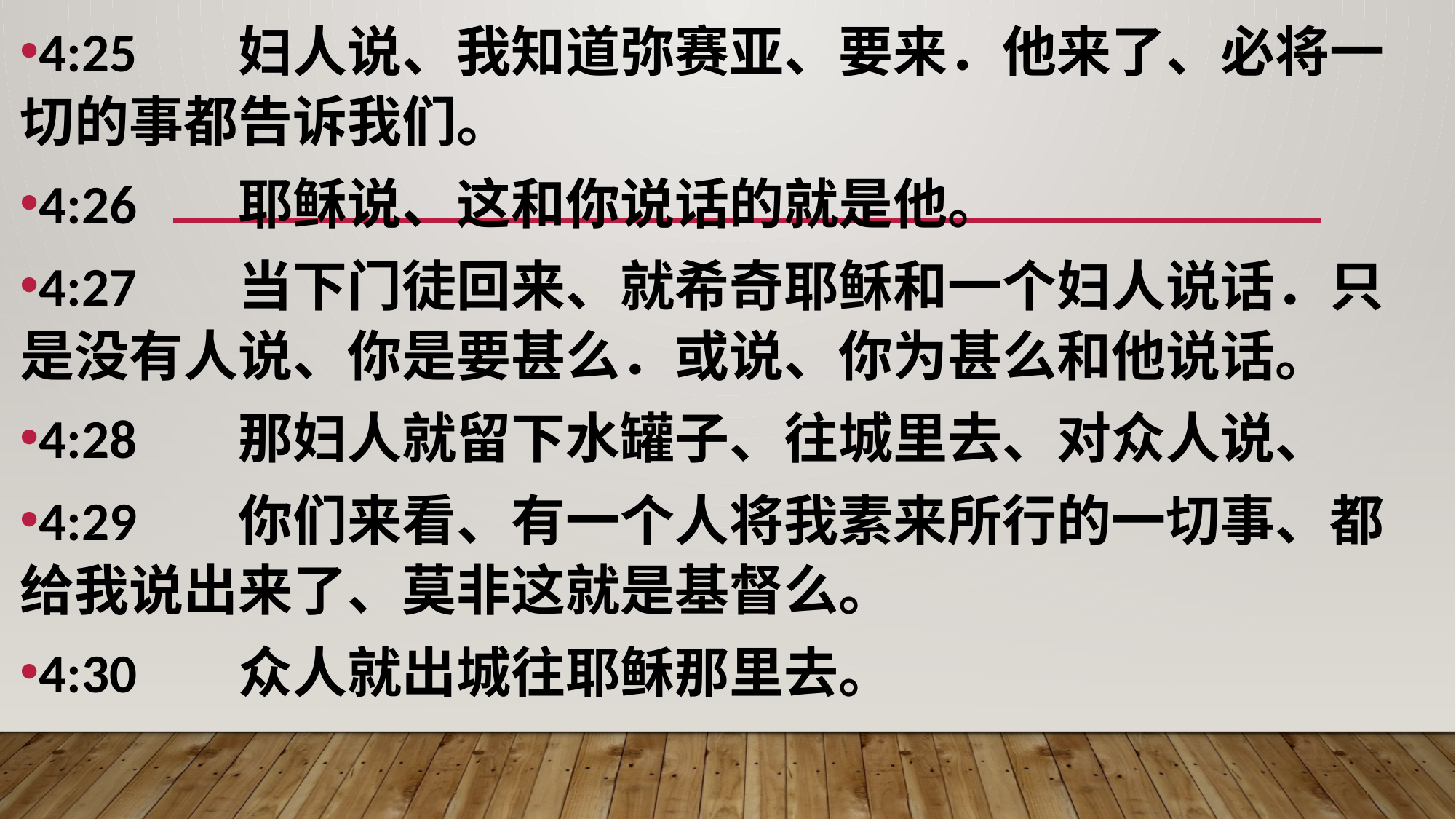

4:25	妇人说、我知道弥赛亚、要来．他来了、必将一切的事都告诉我们。
4:26	耶稣说、这和你说话的就是他。
4:27	当下门徒回来、就希奇耶稣和一个妇人说话．只是没有人说、你是要甚么．或说、你为甚么和他说话。
4:28	那妇人就留下水罐子、往城里去、对众人说、
4:29	你们来看、有一个人将我素来所行的一切事、都给我说出来了、莫非这就是基督么。
4:30	众人就出城往耶稣那里去。